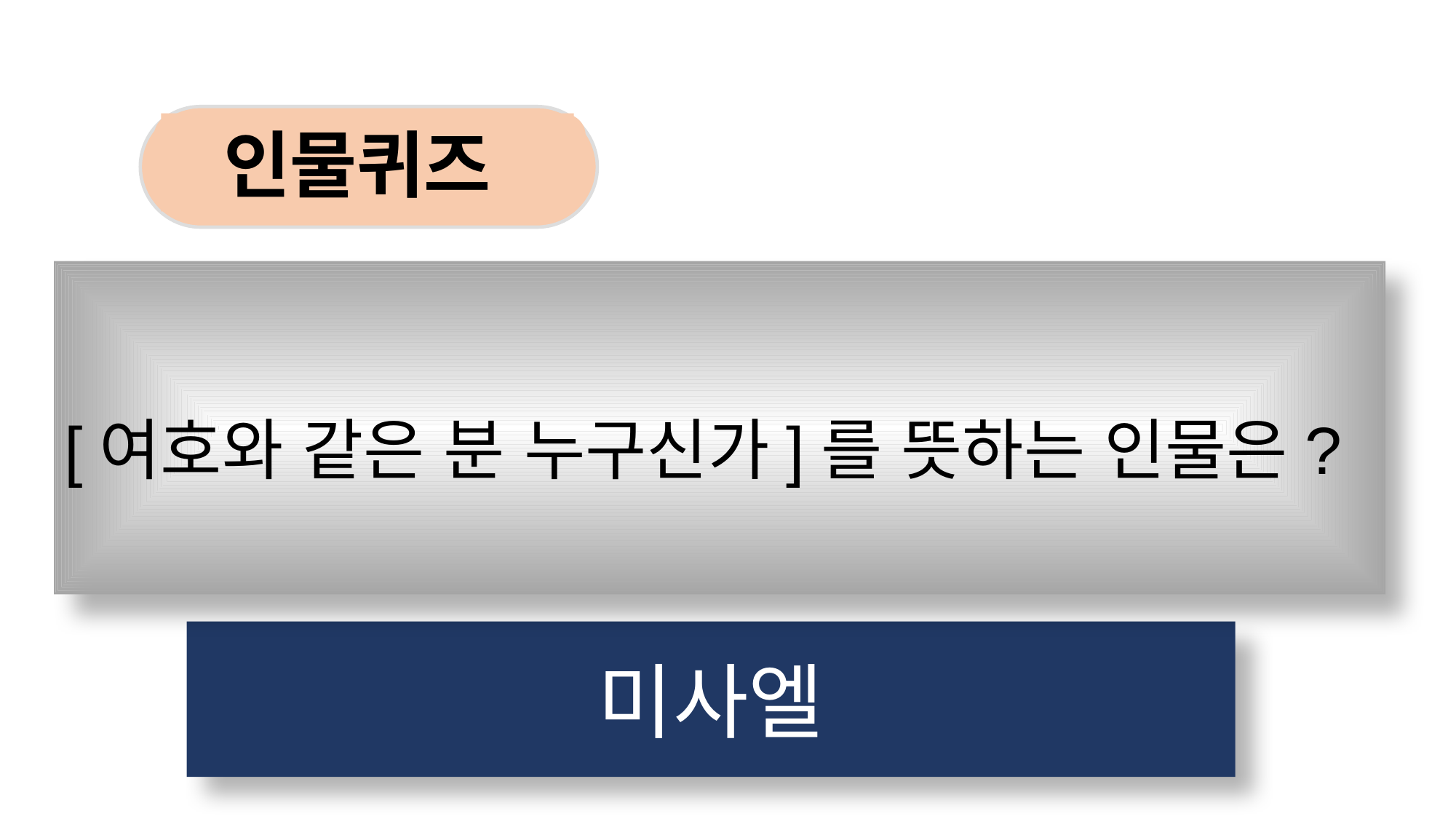

인물퀴즈
[여호와 같은 분 누구신가]를 뜻하는 인물은?
미사엘